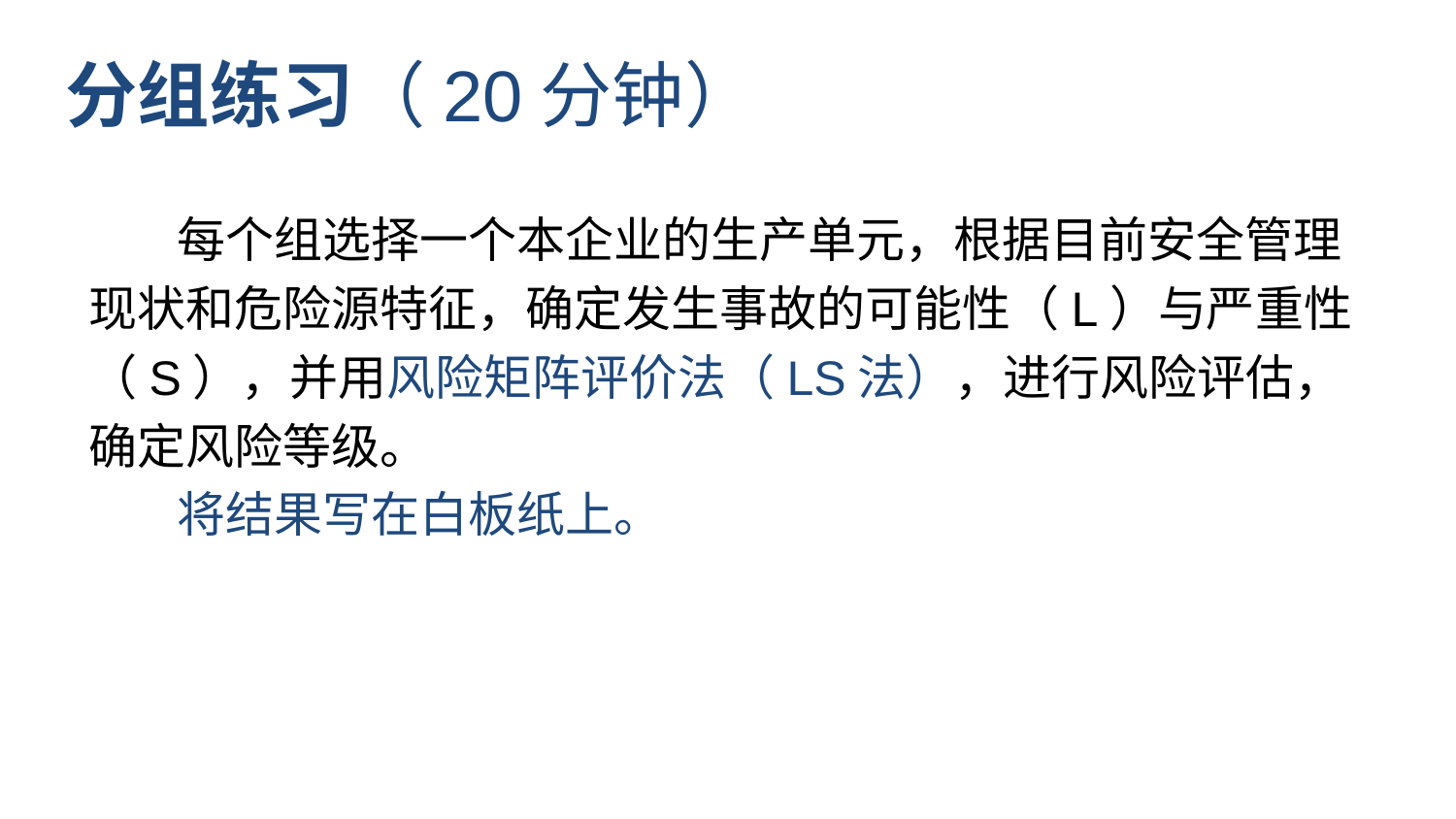

分组练习（20分钟）
       每个组选择一个本企业的生产单元，根据目前安全管理现状和危险源特征，确定发生事故的可能性（L）与严重性（S），并用风险矩阵评价法（LS法），进行风险评估，确定风险等级。
       将结果写在白板纸上。